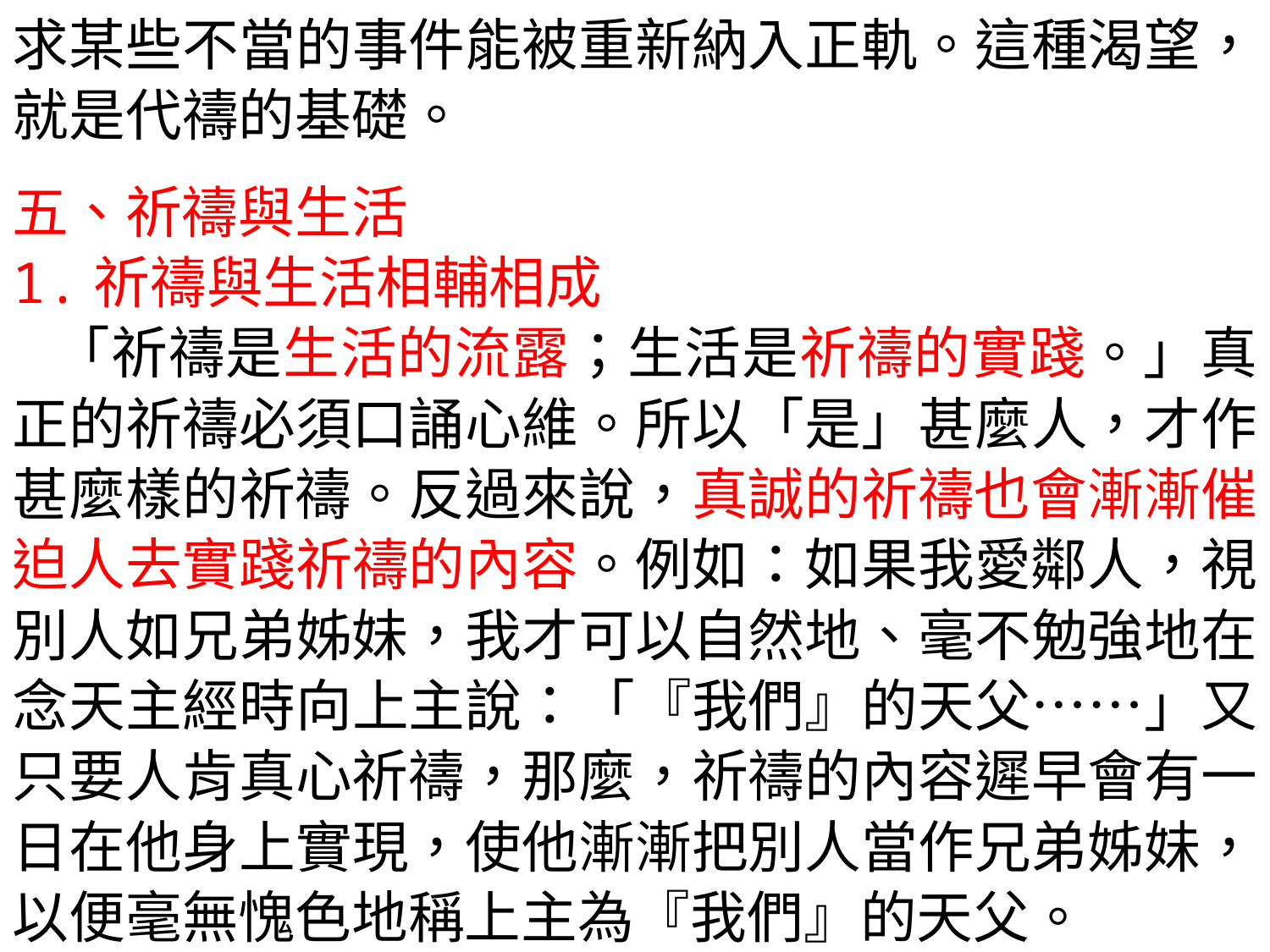

求某些不當的事件能被重新納入正軌。這種渴望，就是代禱的基礎。
五、祈禱與生活
1.祈禱與生活相輔相成
  「祈禱是生活的流露；生活是祈禱的實踐。」真正的祈禱必須口誦心維。所以「是」甚麼人，才作甚麼樣的祈禱。反過來說，真誠的祈禱也會漸漸催迫人去實踐祈禱的內容。例如：如果我愛鄰人，視別人如兄弟姊妹，我才可以自然地、毫不勉強地在念天主經時向上主說：「『我們』的天父……」又只要人肯真心祈禱，那麼，祈禱的內容遲早會有一日在他身上實現，使他漸漸把別人當作兄弟姊妹，以便毫無愧色地稱上主為『我們』的天父。